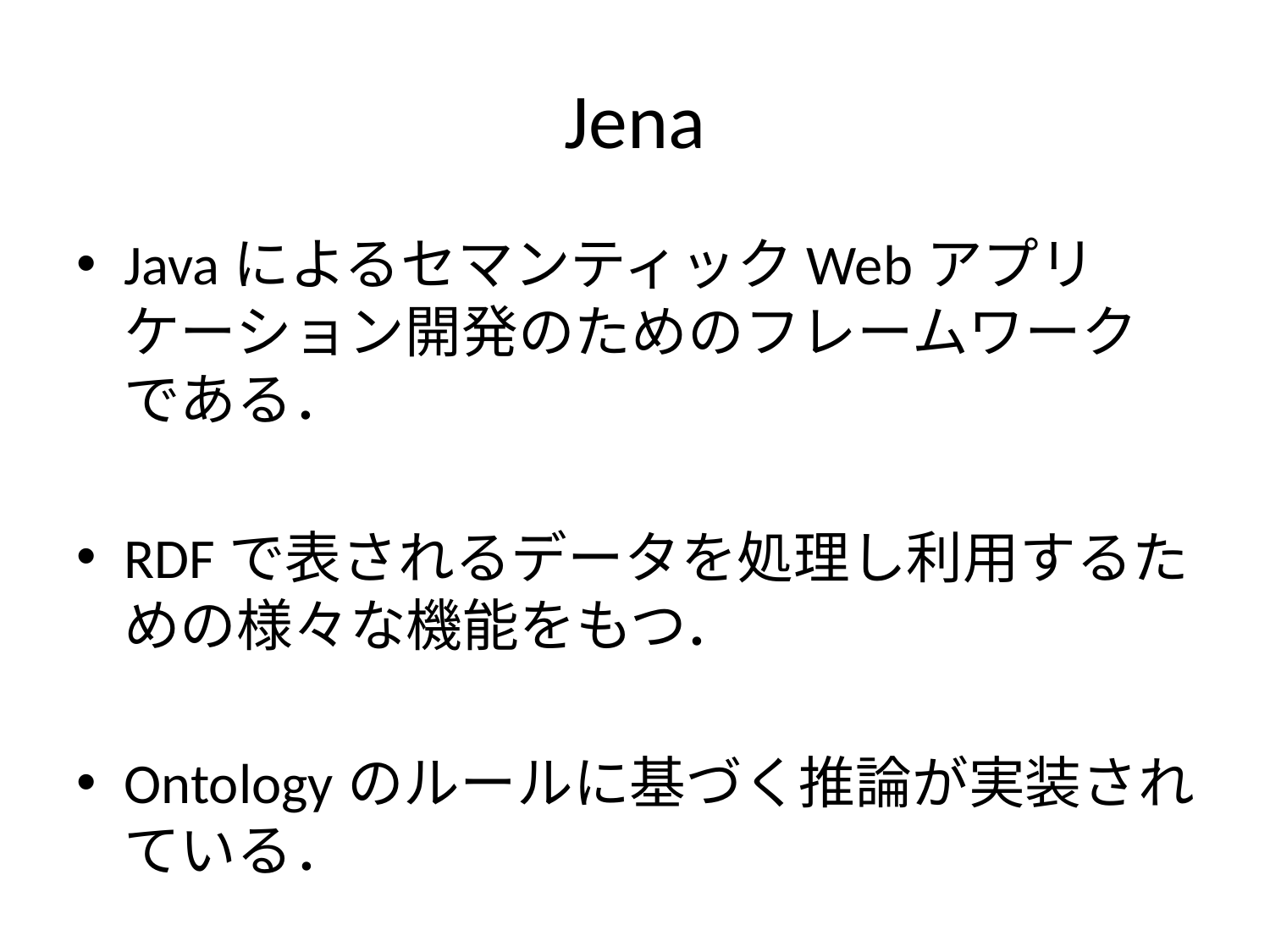

# Jena
JavaによるセマンティックWebアプリケーション開発のためのフレームワークである．

RDFで表されるデータを処理し利用するための様々な機能をもつ．

Ontologyのルールに基づく推論が実装されている．